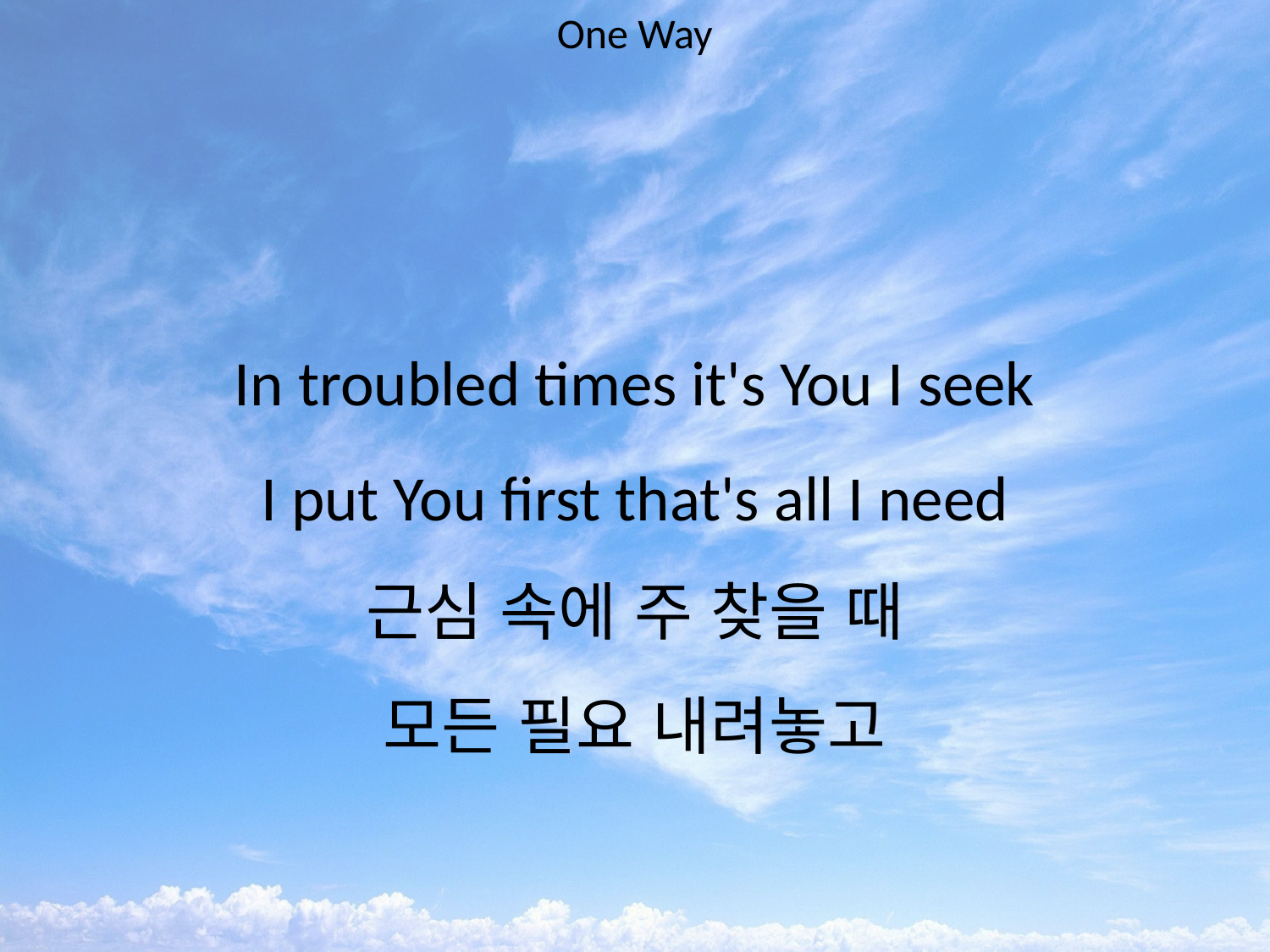

One Way
#
In troubled times it's You I seek
I put You first that's all I need
근심 속에 주 찾을 때
모든 필요 내려놓고